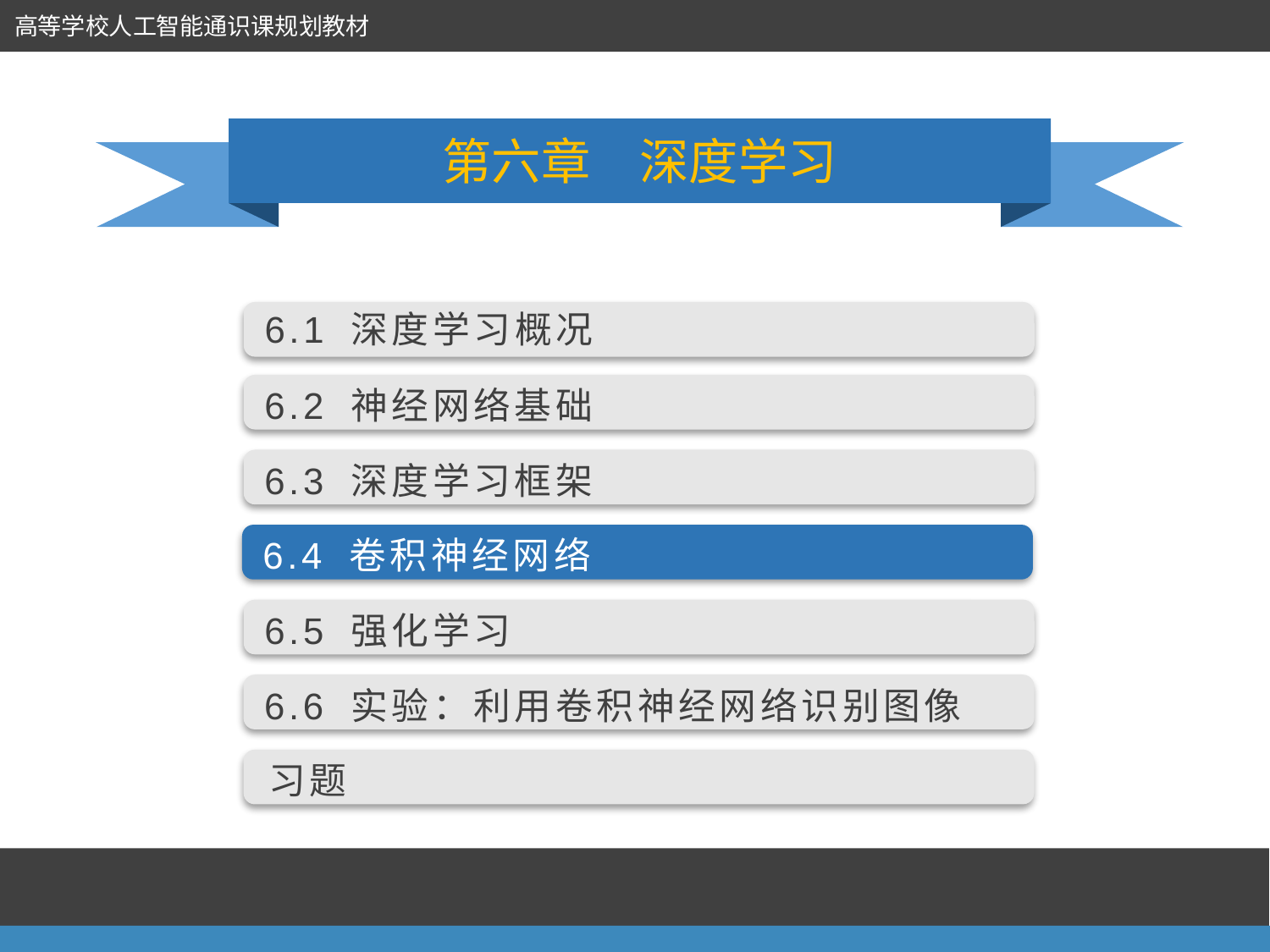

高等学校人工智能通识课规划教材

第六章　深度学习
6.1 深度学习概况

6.2 神经网络基础

6.3 深度学习框架

6.4 卷积神经网络

6.5 强化学习

6.6 实验：利用卷积神经网络识别图像

习题